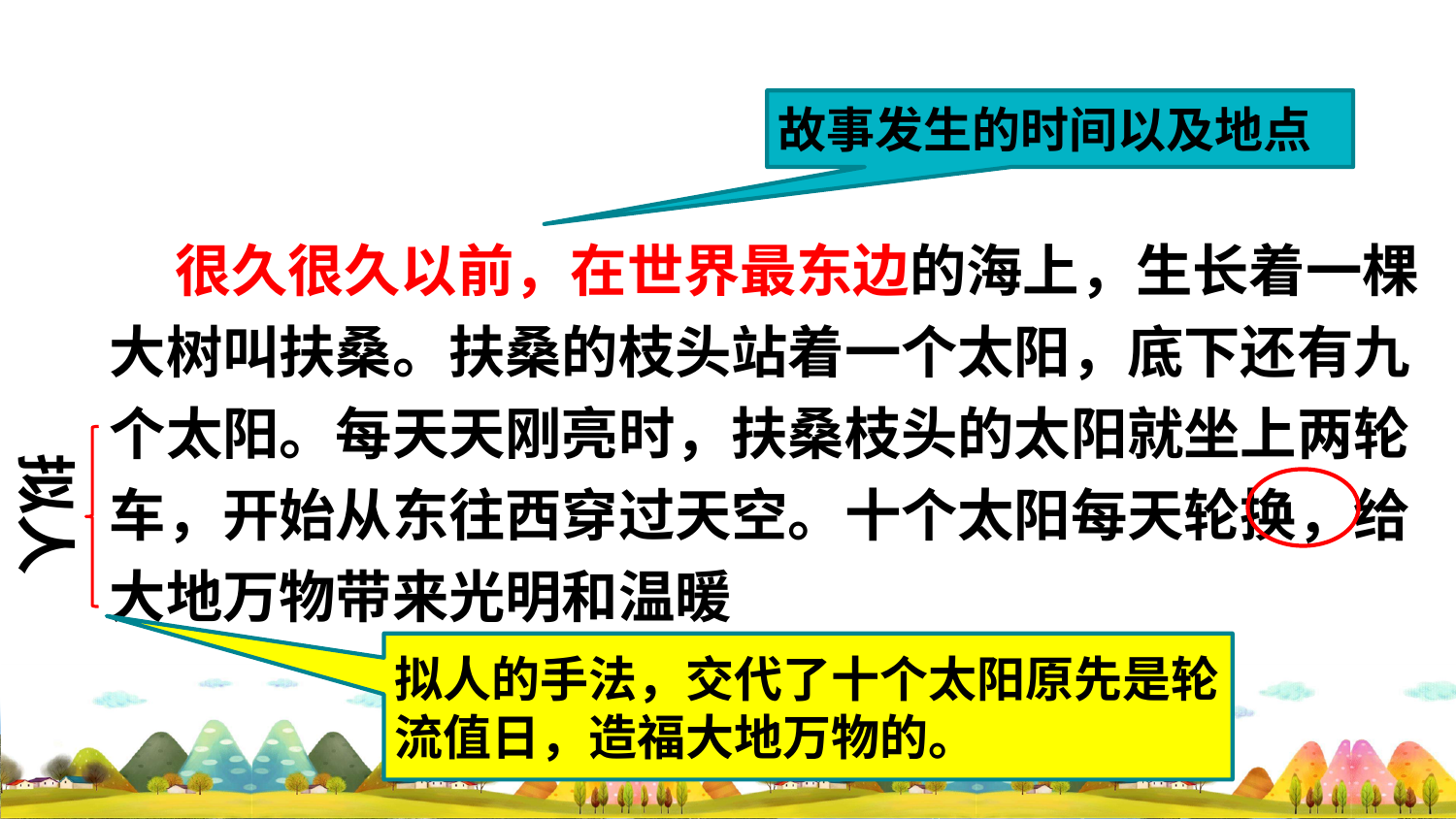

故事发生的时间以及地点
    很久很久以前，在世界最东边的海上，生长着一棵大树叫扶桑。扶桑的枝头站着一个太阳，底下还有九个太阳。每天天刚亮时，扶桑枝头的太阳就坐上两轮车，开始从东往西穿过天空。十个太阳每天轮换，给大地万物带来光明和温暖

拟人

拟人的手法，交代了十个太阳原先是轮流值日，造福大地万物的。